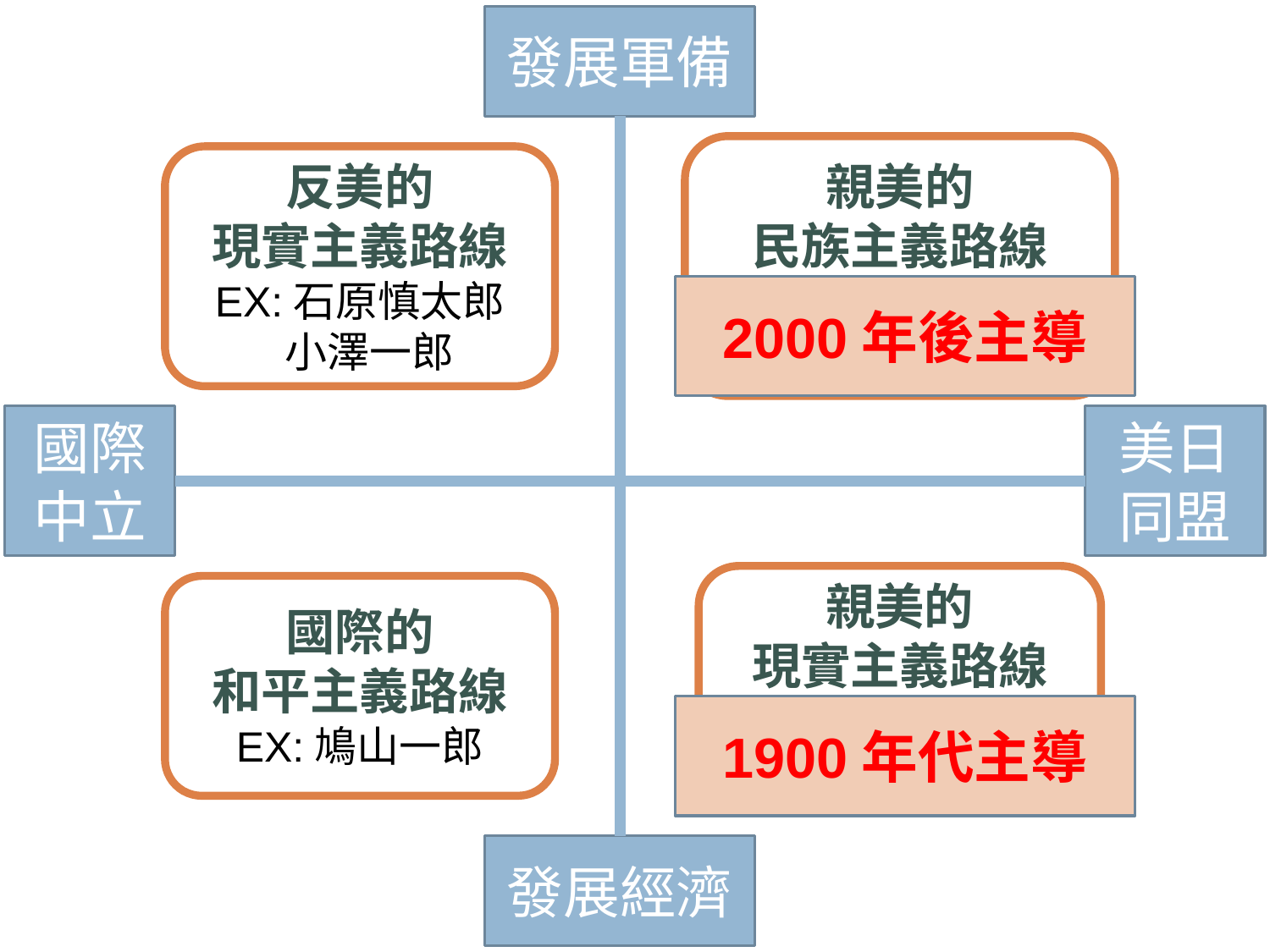

發展軍備
親美的
民族主義路線
EX:岸信介、小泉、安倍、麻生
反美的
現實主義路線
EX:石原慎太郎
 小澤一郎
2000年後主導
國際
中立
美日
同盟
親美的
現實主義路線
EX:吉田茂
           中曾根康弘
國際的
和平主義路線
EX:鳩山一郎
1900年代主導
發展經濟